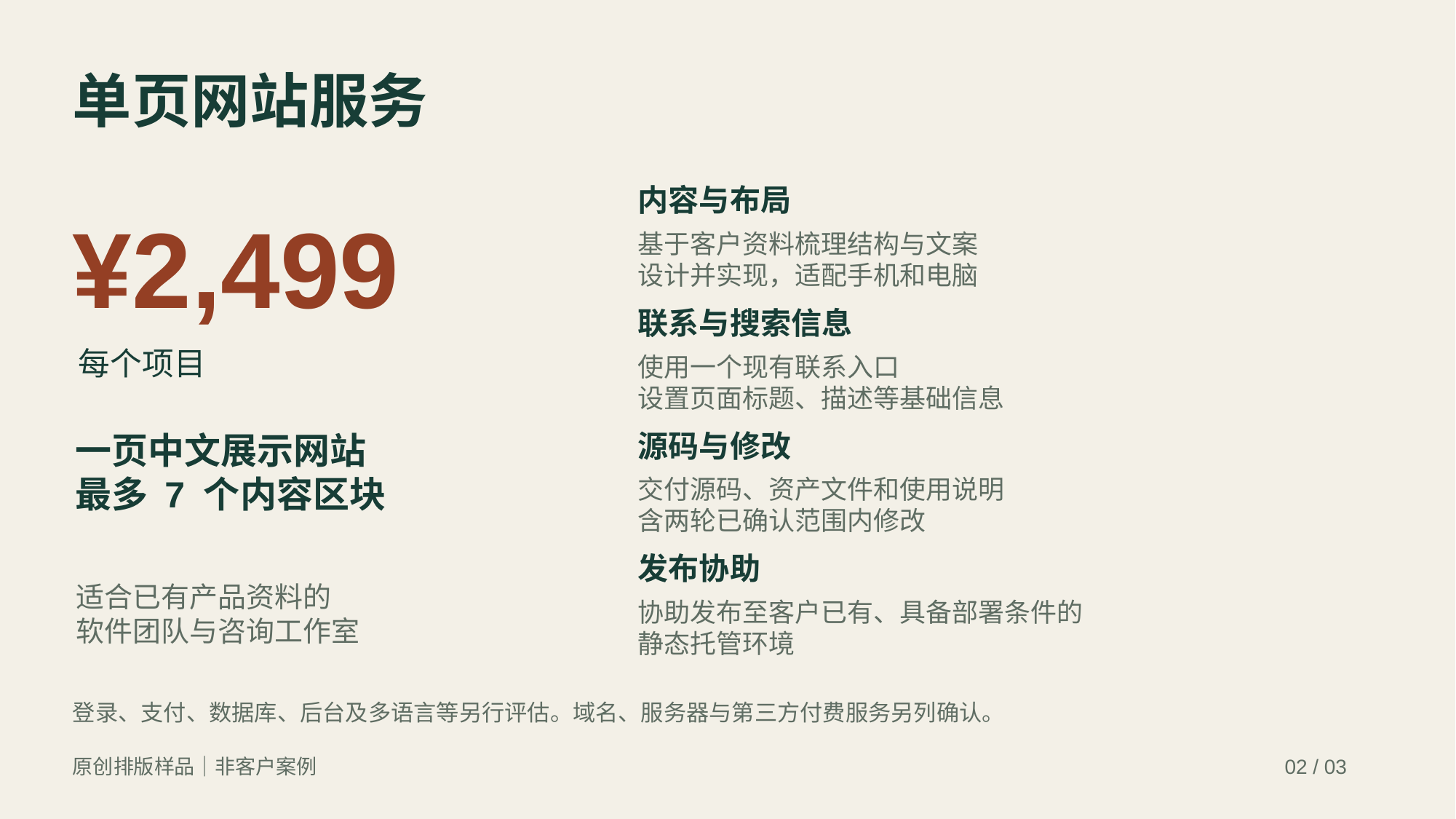

单页网站服务
内容与布局
¥2,499
基于客户资料梳理结构与文案
设计并实现，适配手机和电脑
联系与搜索信息
每个项目
使用一个现有联系入口
设置页面标题、描述等基础信息
源码与修改
一页中文展示网站
最多 7 个内容区块
交付源码、资产文件和使用说明
含两轮已确认范围内修改
发布协助
适合已有产品资料的
软件团队与咨询工作室
协助发布至客户已有、具备部署条件的
静态托管环境
登录、支付、数据库、后台及多语言等另行评估。域名、服务器与第三方付费服务另列确认。
原创排版样品｜非客户案例
02 / 03